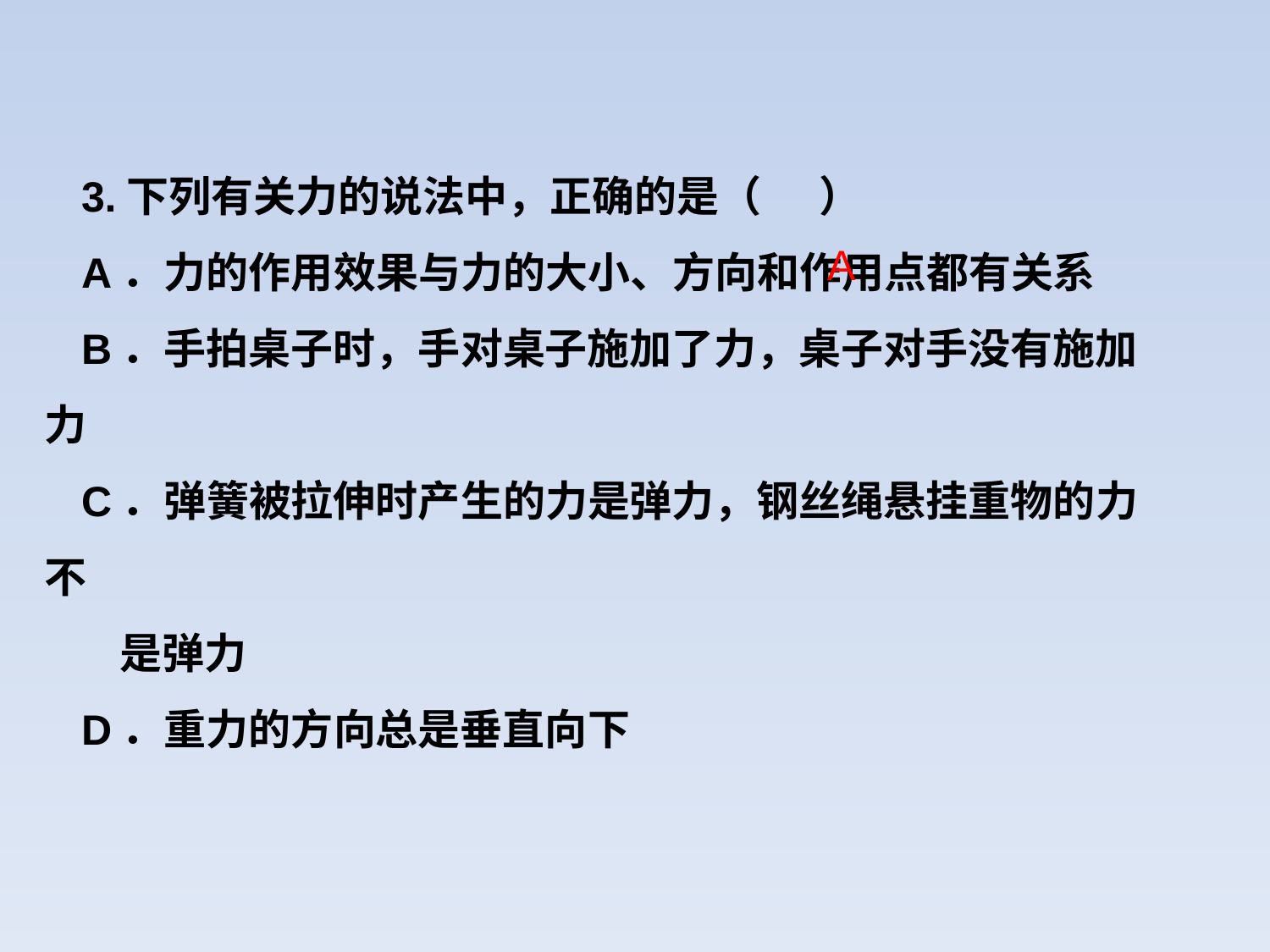

3.下列有关力的说法中，正确的是（      ）
A．力的作用效果与力的大小、方向和作用点都有关系
B．手拍桌子时，手对桌子施加了力，桌子对手没有施加力
C．弹簧被拉伸时产生的力是弹力，钢丝绳悬挂重物的力不
   是弹力
D．重力的方向总是垂直向下
A